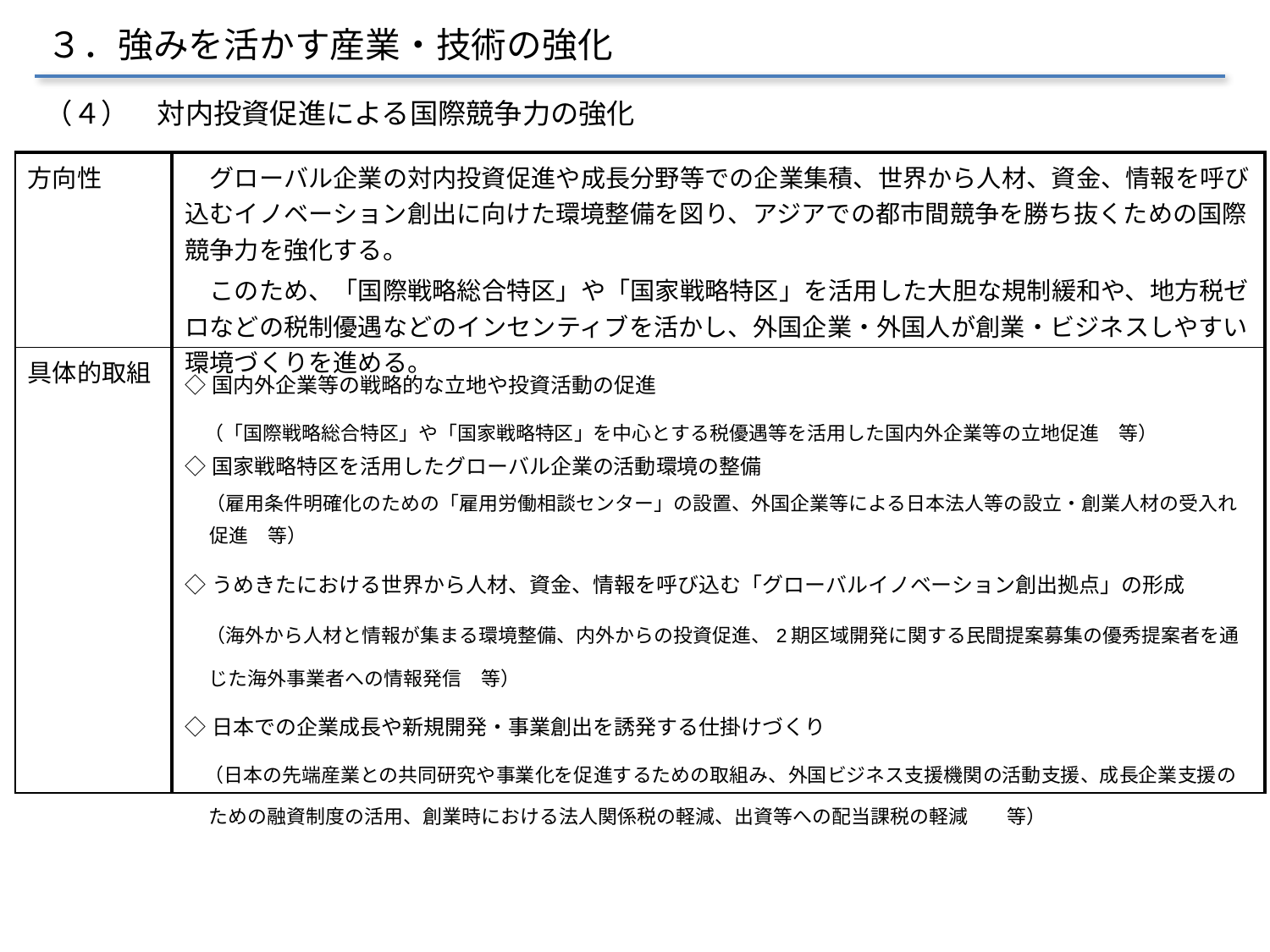

３．強みを活かす産業・技術の強化
（４）　対内投資促進による国際競争力の強化
| 方向性 | グローバル企業の対内投資促進や成長分野等での企業集積、世界から人材、資金、情報を呼び込むイノベーション創出に向けた環境整備を図り、アジアでの都市間競争を勝ち抜くための国際競争力を強化する。 　このため、「国際戦略総合特区」や「国家戦略特区」を活用した大胆な規制緩和や、地方税ゼロなどの税制優遇などのインセンティブを活かし、外国企業・外国人が創業・ビジネスしやすい環境づくりを進める。 |
| --- | --- |
| 具体的取組 | ◇国内外企業等の戦略的な立地や投資活動の促進 　（「国際戦略総合特区」や「国家戦略特区」を中心とする税優遇等を活用した国内外企業等の立地促進　等） ◇国家戦略特区を活用したグローバル企業の活動環境の整備 　（雇用条件明確化のための「雇用労働相談センター」の設置、外国企業等による日本法人等の設立・創業人材の受入れ促進　等） ◇うめきたにおける世界から人材、資金、情報を呼び込む「グローバルイノベーション創出拠点」の形成 　（海外から人材と情報が集まる環境整備、内外からの投資促進、2期区域開発に関する民間提案募集の優秀提案者を通じた海外事業者への情報発信　等） ◇日本での企業成長や新規開発・事業創出を誘発する仕掛けづくり 　（日本の先端産業との共同研究や事業化を促進するための取組み、外国ビジネス支援機関の活動支援、成長企業支援のための融資制度の活用、創業時における法人関係税の軽減、出資等への配当課税の軽減　　等） |